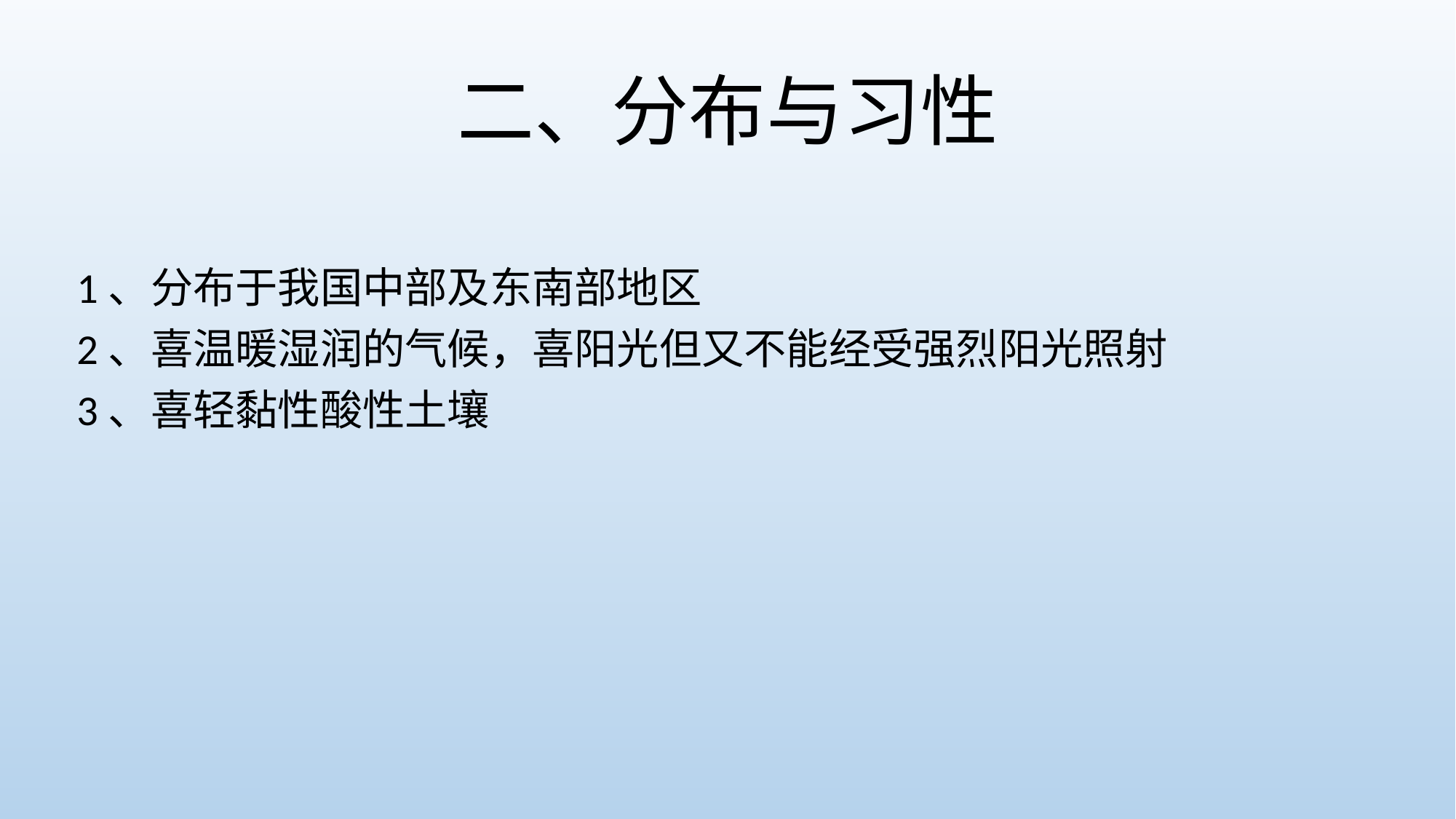

# 二、分布与习性

1、分布于我国中部及东南部地区
2、喜温暖湿润的气候，喜阳光但又不能经受强烈阳光照射
3、喜轻黏性酸性土壤